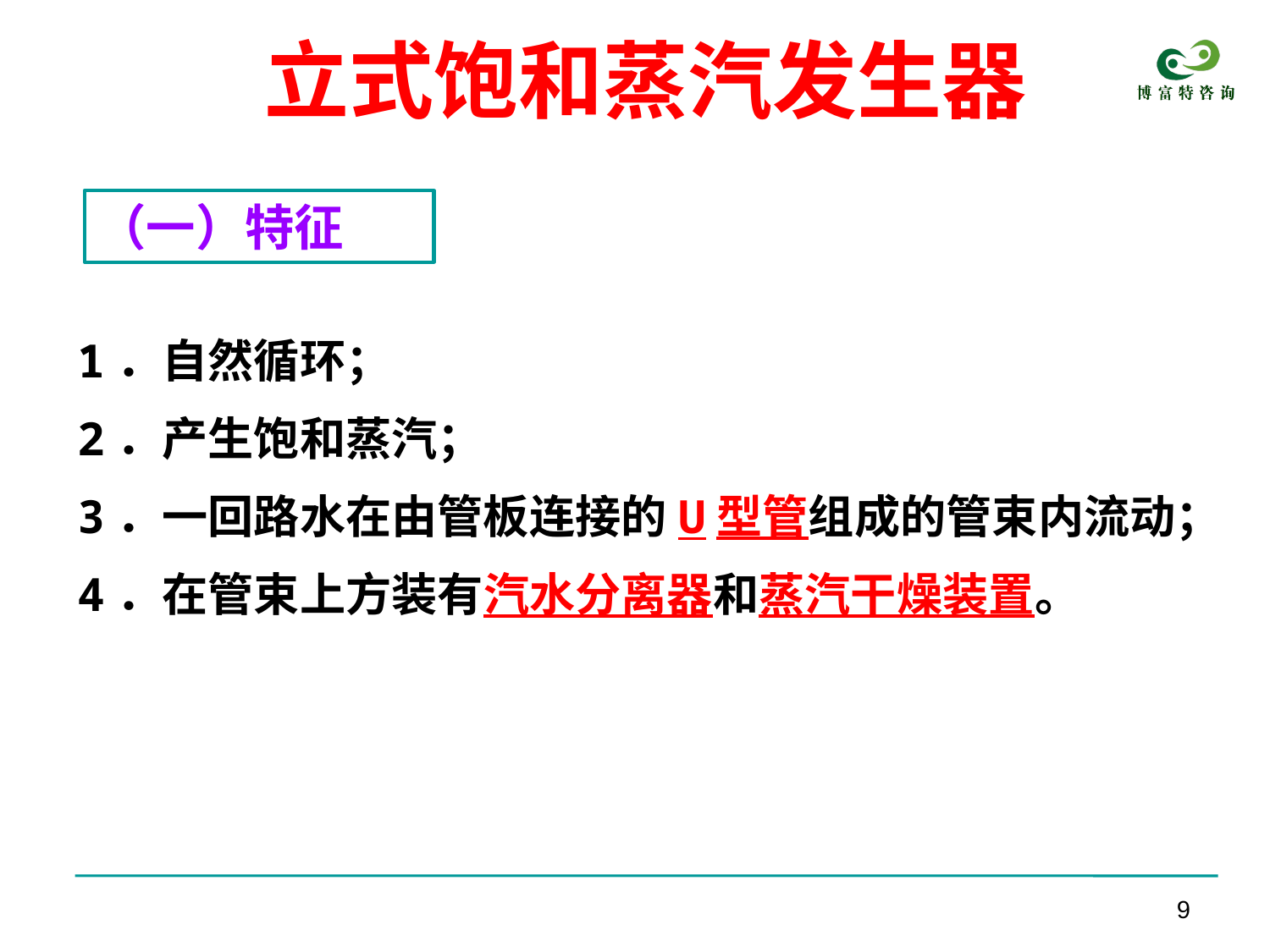

立式饱和蒸汽发生器
（一）特征

1．自然循环；
2．产生饱和蒸汽；
3．一回路水在由管板连接的U型管组成的管束内流动；
4．在管束上方装有汽水分离器和蒸汽干燥装置。